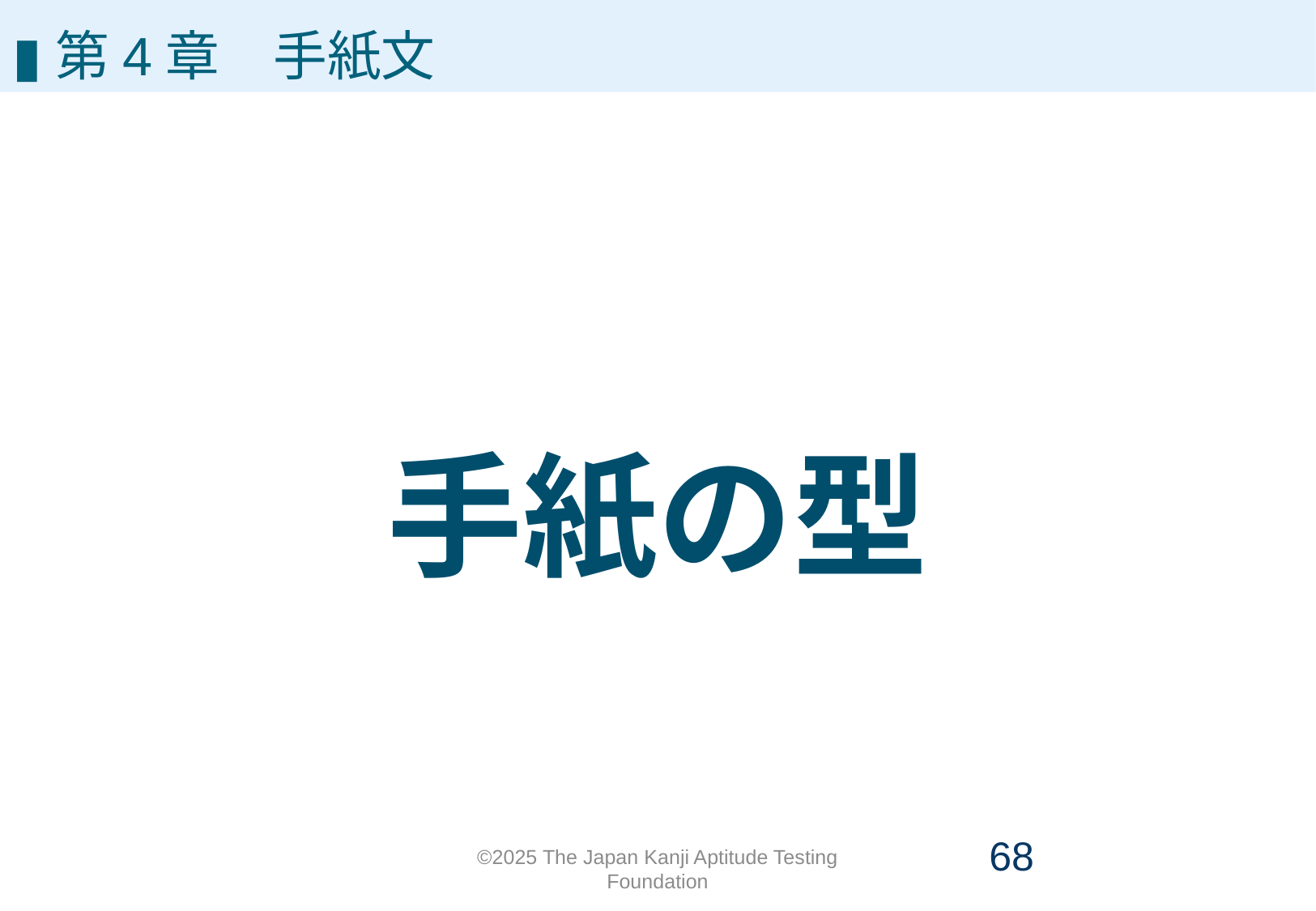

# 第4章
▮第4章　手紙文
手紙の型

©2025 The Japan Kanji Aptitude Testing Foundation
68